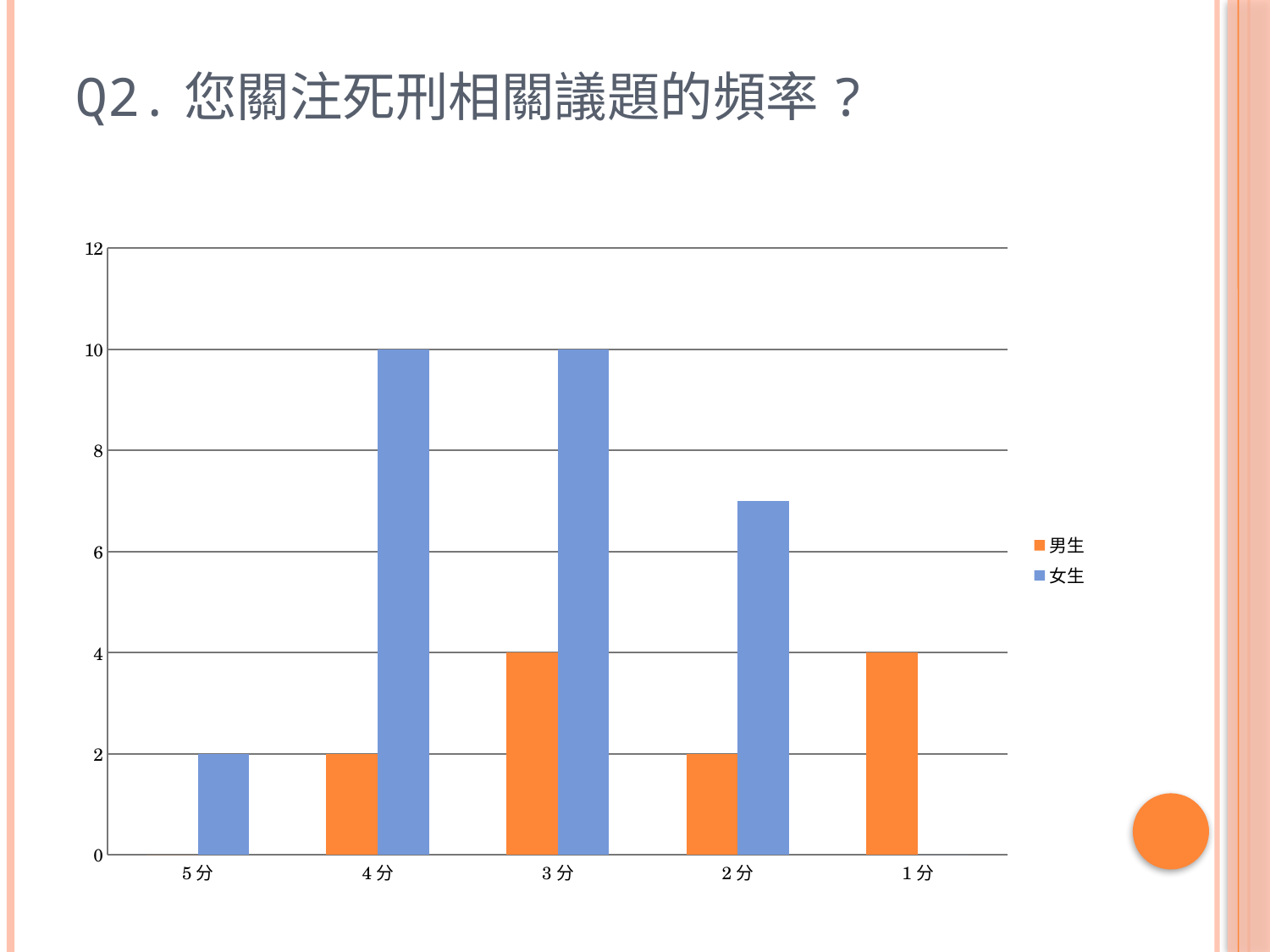

# Q2.您關注死刑相關議題的頻率?

### Chart

| Category | 男生 | 女生 |
|---|---|---|
| 5分 | 0.0 | 2.0 |
| 4分 | 2.0 | 10.0 |
| 3分 | 4.0 | 10.0 |
| 2分 | 2.0 | 7.0 |
| 1分 | 4.0 | 0.0 |